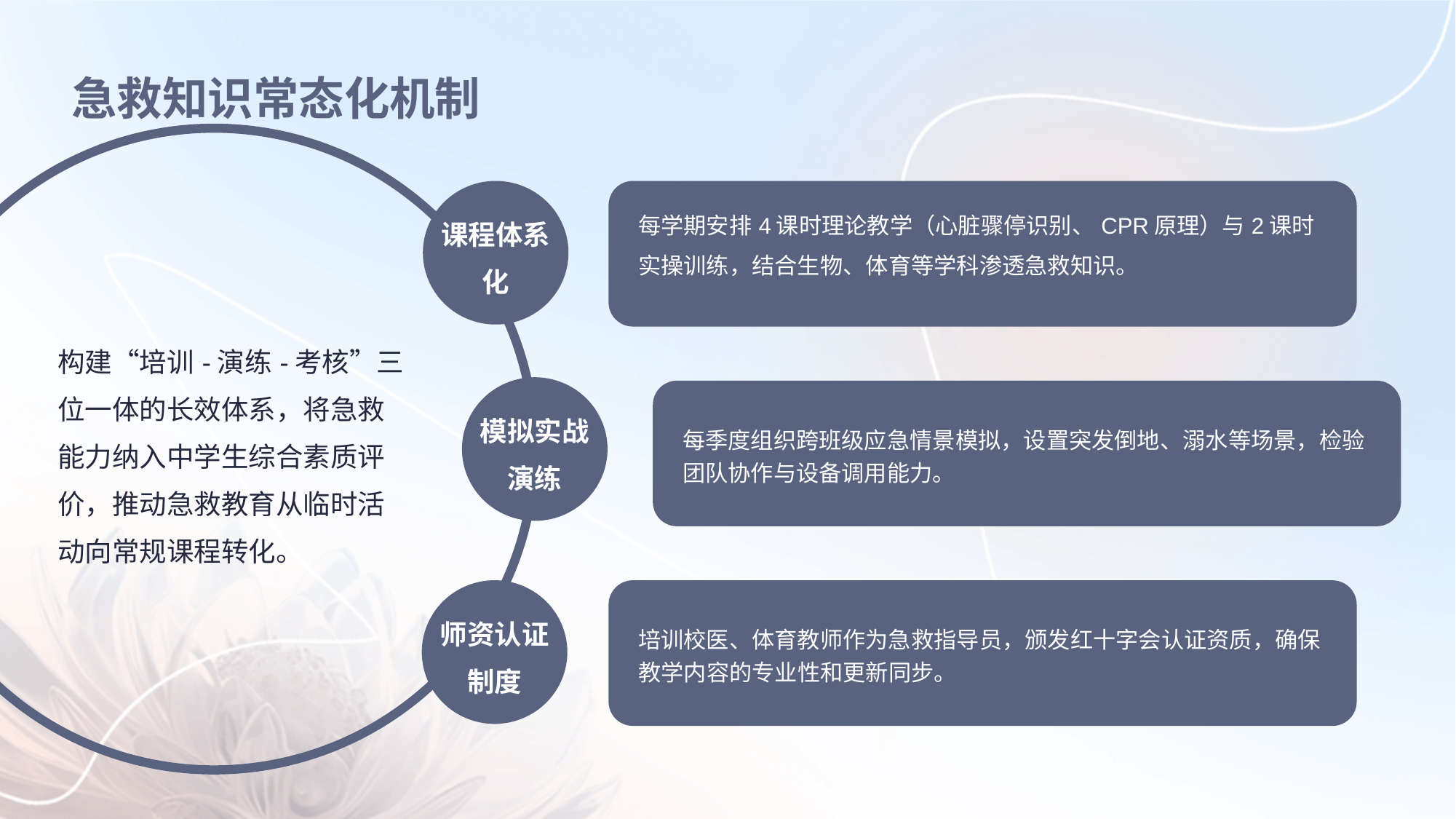

急救知识常态化机制

课程体系化
每学期安排4课时理论教学（心脏骤停识别、CPR原理）与2课时实操训练，结合生物、体育等学科渗透急救知识。
构建“培训-演练-考核”三位一体的长效体系，将急救能力纳入中学生综合素质评价，推动急救教育从临时活动向常规课程转化。

模拟实战演练
每季度组织跨班级应急情景模拟，设置突发倒地、溺水等场景，检验团队协作与设备调用能力。

师资认证制度
培训校医、体育教师作为急救指导员，颁发红十字会认证资质，确保教学内容的专业性和更新同步。